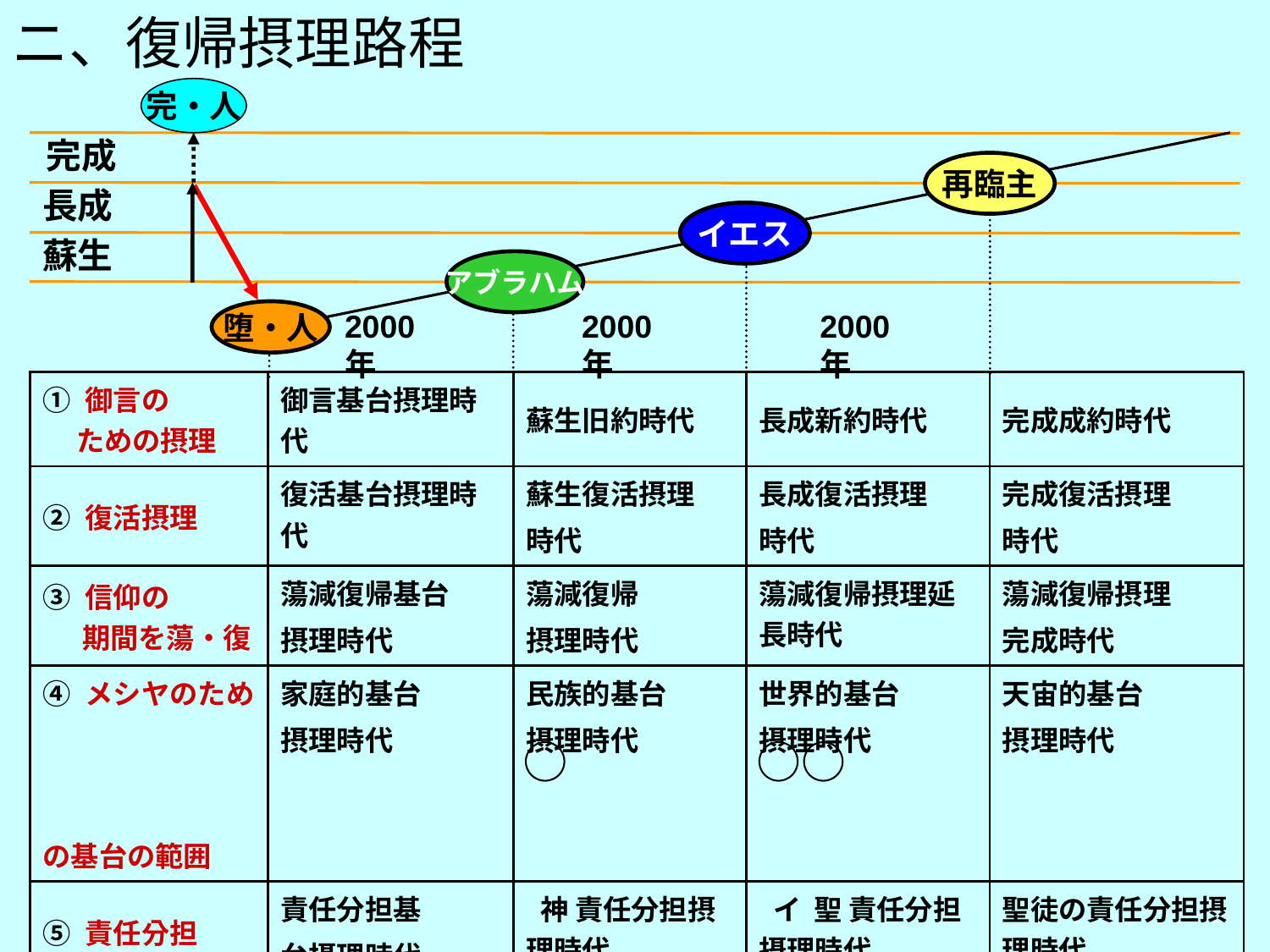

ニ、復帰摂理路程
完・人
完成

再臨主
長成

イエス

蘇生

アブラハム

2000年
2000年
2000年
堕・人

| ① 御言の ための摂理 | 御言基台摂理時代 | 蘇生旧約時代 | 長成新約時代 | 完成成約時代 |
| --- | --- | --- | --- | --- |
| ② 復活摂理 | 復活基台摂理時代 | 蘇生復活摂理 時代 | 長成復活摂理 時代 | 完成復活摂理 時代 |
| ③ 信仰の 期間を蕩・復 | 蕩減復帰基台 摂理時代 | 蕩減復帰 摂理時代 | 蕩減復帰摂理延長時代 | 蕩減復帰摂理 完成時代 |
| ④ メシヤのため　　　　　　　　　　　　　　　　　　　　　の基台の範囲 | 家庭的基台 摂理時代 | 民族的基台 摂理時代 | 世界的基台 摂理時代 | 天宙的基台 摂理時代 |
| ⑤ 責任分担 | 責任分担基 台摂理時代 | 神 責任分担摂理時代 | イ 聖 責任分担摂理時代 | 聖徒の責任分担摂理時代 |
| ⑥ 摂理的同時性 | 象徴的同時性の 時代 | 形象的同時性の時代 | 実体的同時性の時代 |  |